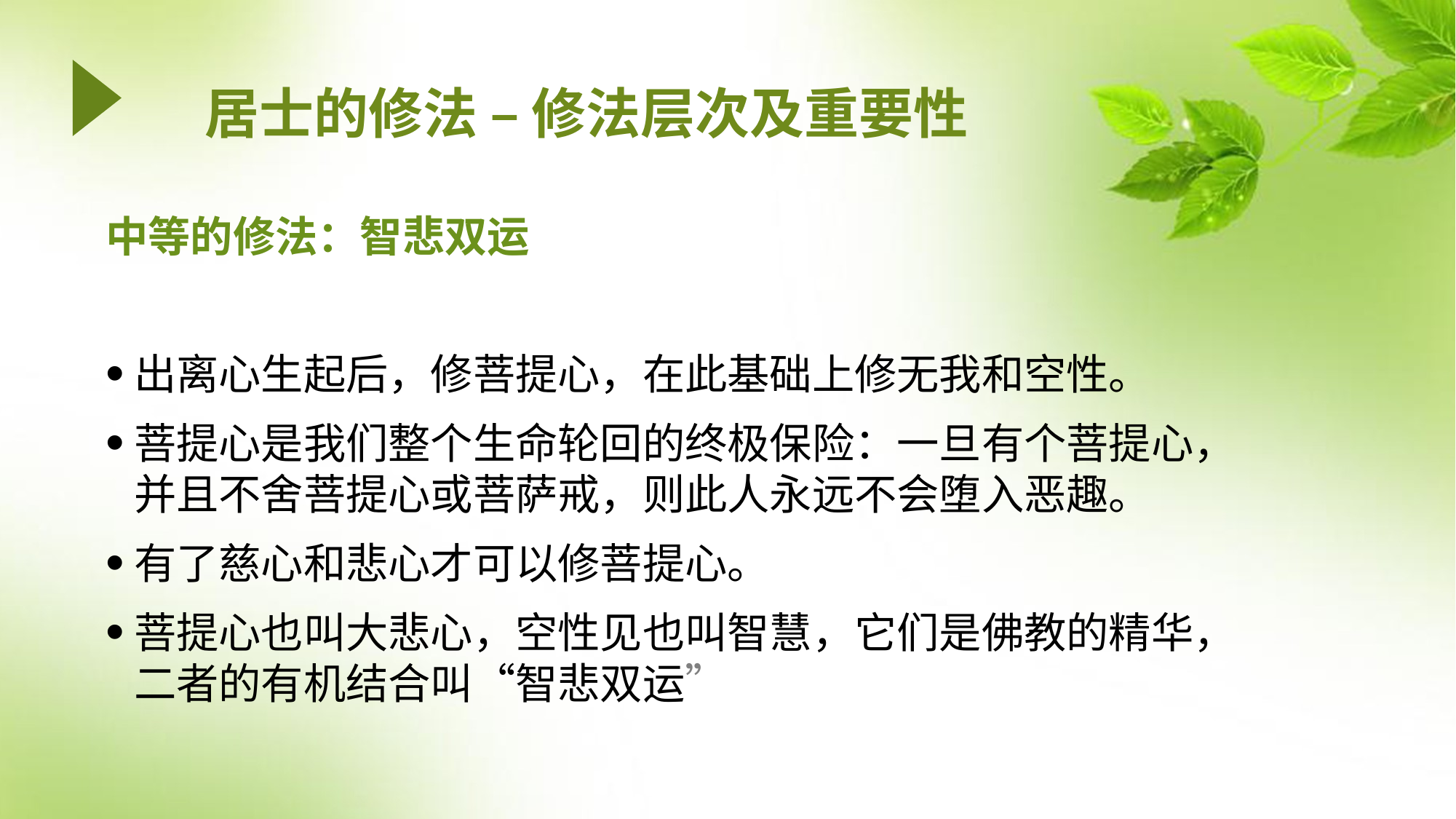

# 居士的修法 – 修法层次及重要性
中等的修法：智悲双运

出离心生起后，修菩提心，在此基础上修无我和空性。
菩提心是我们整个生命轮回的终极保险：一旦有个菩提心，并且不舍菩提心或菩萨戒，则此人永远不会堕入恶趣。
有了慈心和悲心才可以修菩提心。
菩提心也叫大悲心，空性见也叫智慧，它们是佛教的精华，二者的有机结合叫“智悲双运”